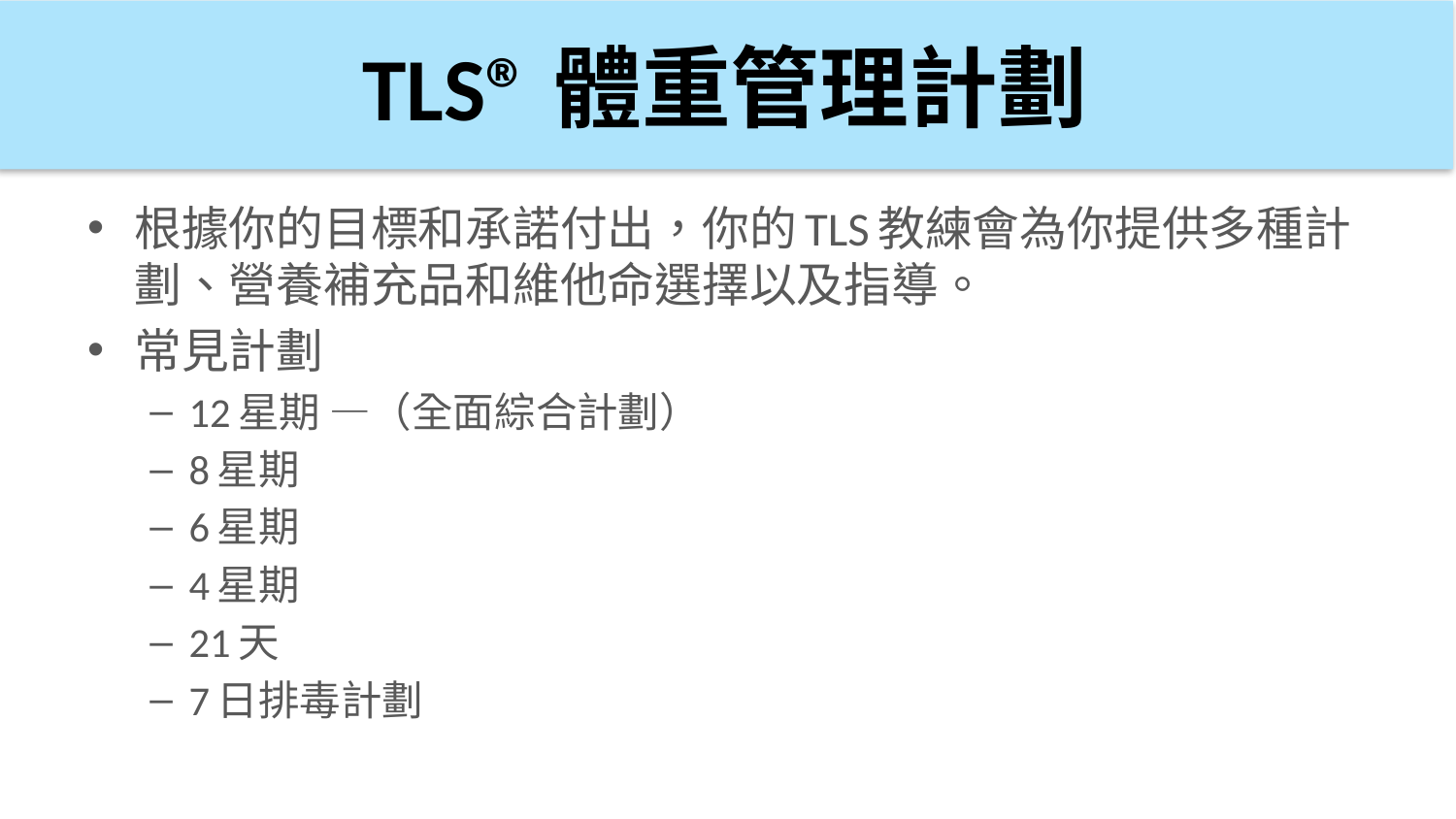

TLS®體重管理計劃
根據你的目標和承諾付出，你的TLS教練會為你提供多種計劃、營養補充品和維他命選擇以及指導。
常見計劃
12星期 —（全面綜合計劃）
8星期
6星期
4星期
21天
7日排毒計劃